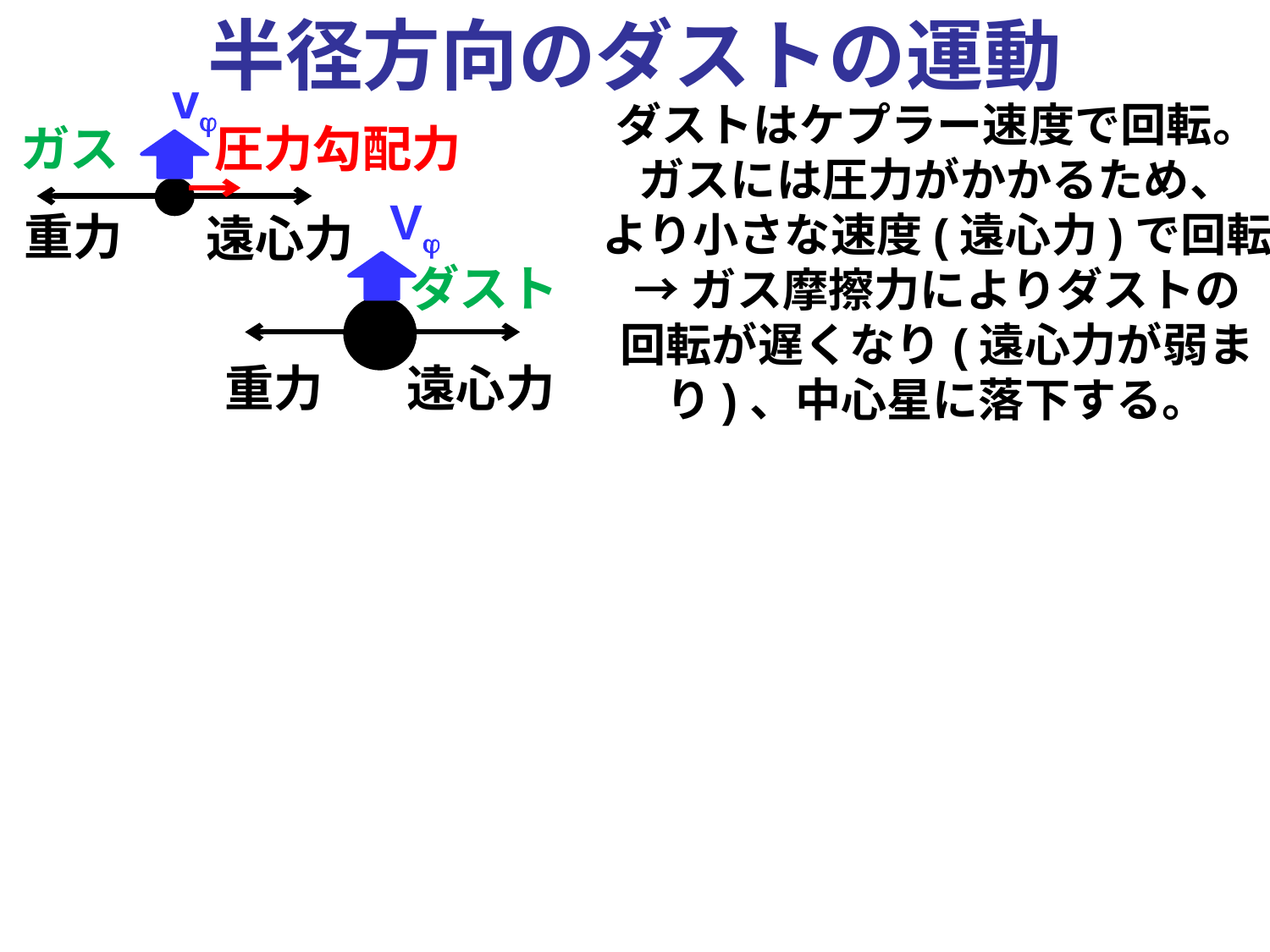

半径方向のダストの運動
vϕ
ガス

重力
遠心力
圧力勾配力

Vϕ
ダスト

重力
遠心力

ダストはケプラー速度で回転。
ガスには圧力がかかるため、
より小さな速度(遠心力)で回転。
→ガス摩擦力によりダストの
回転が遅くなり(遠心力が弱まり)、中心星に落下する。